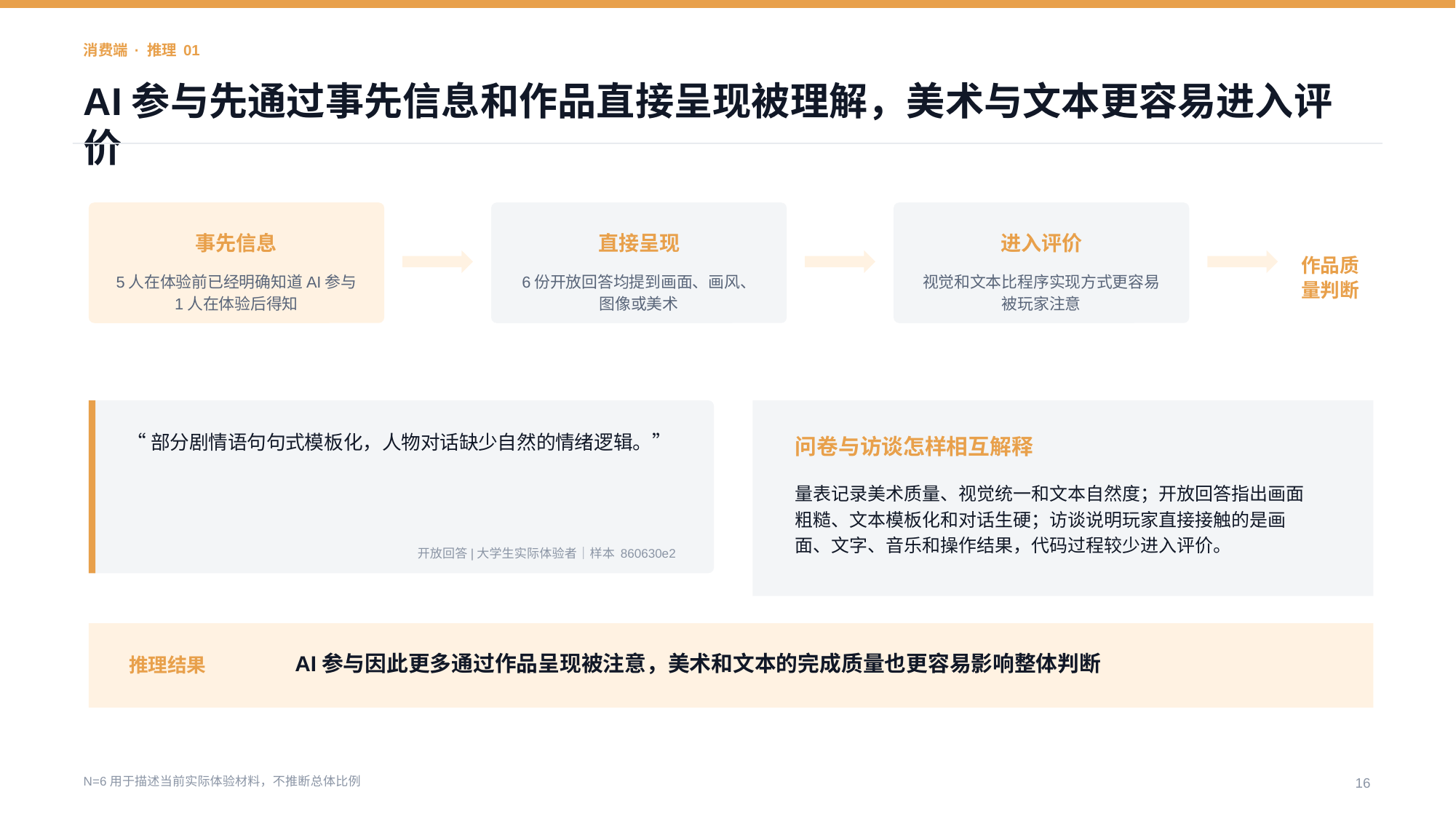

消费端 · 推理 01
AI参与先通过事先信息和作品直接呈现被理解，美术与文本更容易进入评价

事先信息
直接呈现
进入评价
作品质量判断

5人在体验前已经明确知道AI参与
1人在体验后得知
6份开放回答均提到画面、画风、图像或美术
视觉和文本比程序实现方式更容易被玩家注意

“部分剧情语句句式模板化，人物对话缺少自然的情绪逻辑。”
问卷与访谈怎样相互解释
量表记录美术质量、视觉统一和文本自然度；开放回答指出画面粗糙、文本模板化和对话生硬；访谈说明玩家直接接触的是画面、文字、音乐和操作结果，代码过程较少进入评价。
开放回答|大学生实际体验者｜样本 860630e2

AI参与因此更多通过作品呈现被注意，美术和文本的完成质量也更容易影响整体判断
推理结果
N=6用于描述当前实际体验材料，不推断总体比例
16